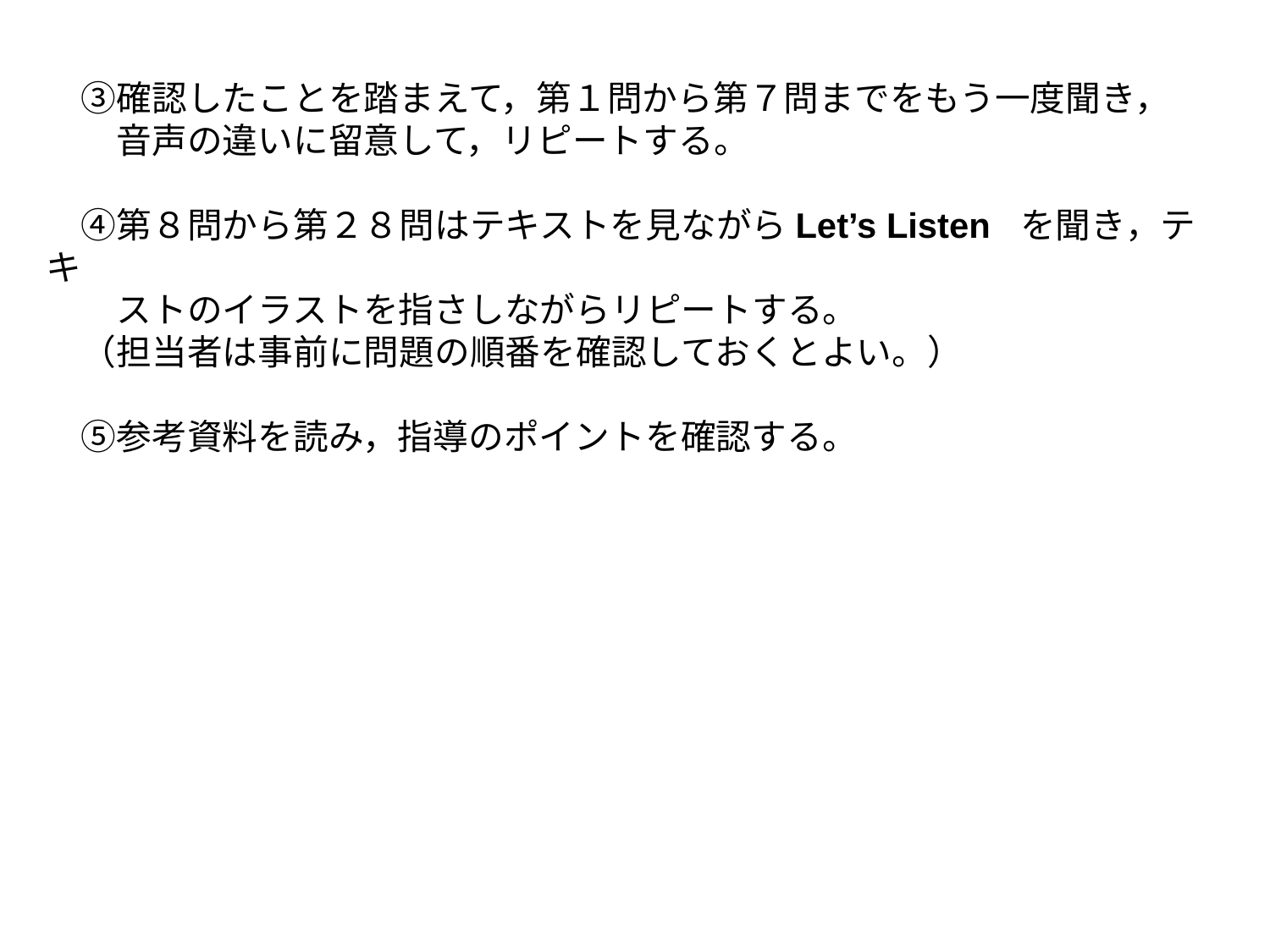

③確認したことを踏まえて，第１問から第７問までをもう一度聞き，
　　音声の違いに留意して，リピートする。

　④第８問から第２８問はテキストを見ながらLet’s Listen を聞き，テキ
　　ストのイラストを指さしながらリピートする。
　（担当者は事前に問題の順番を確認しておくとよい。）

　⑤参考資料を読み，指導のポイントを確認する。